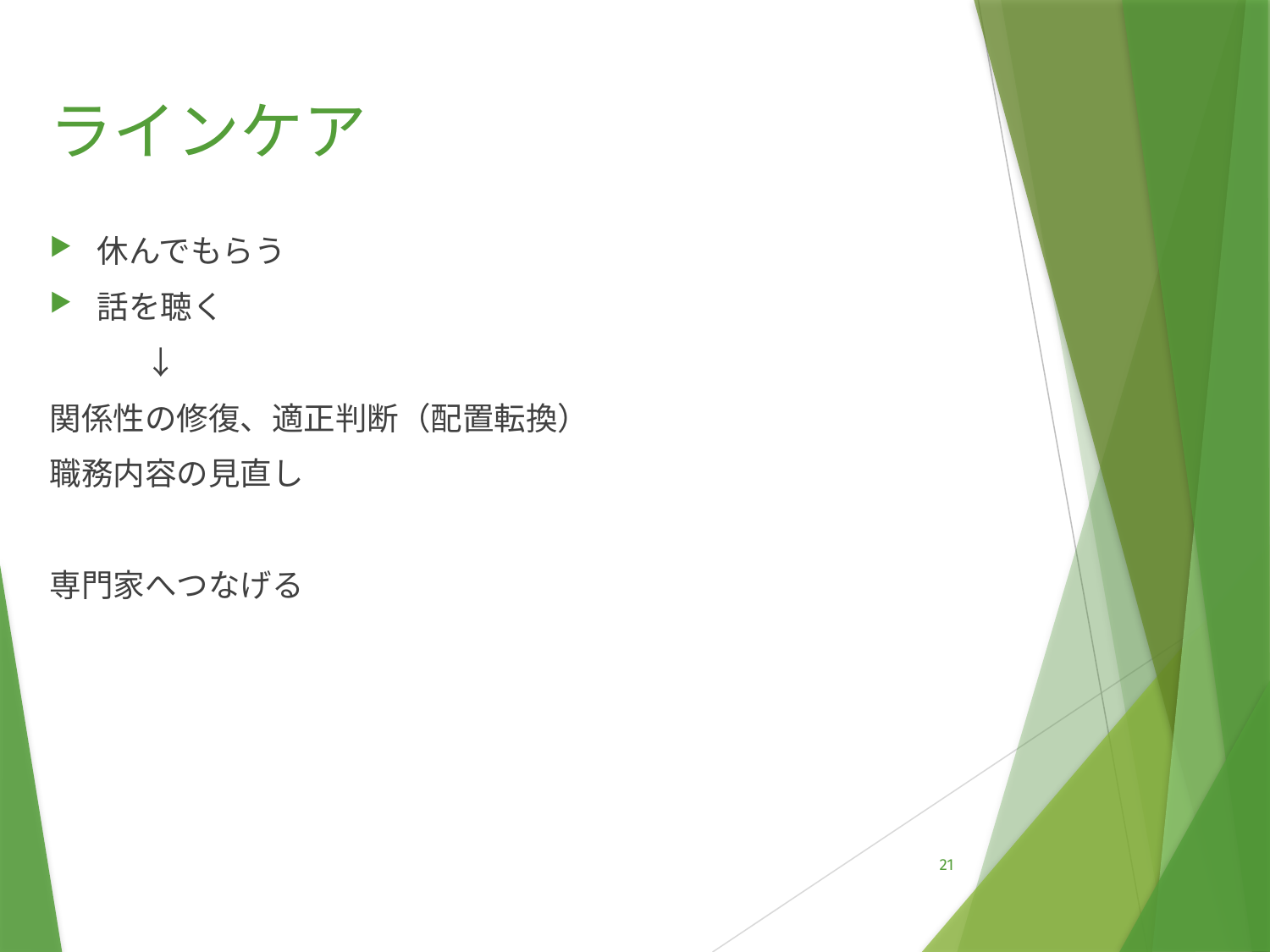

# ラインケア
休んでもらう
話を聴く
　　　↓
関係性の修復、適正判断（配置転換）
職務内容の見直し

専門家へつなげる

21